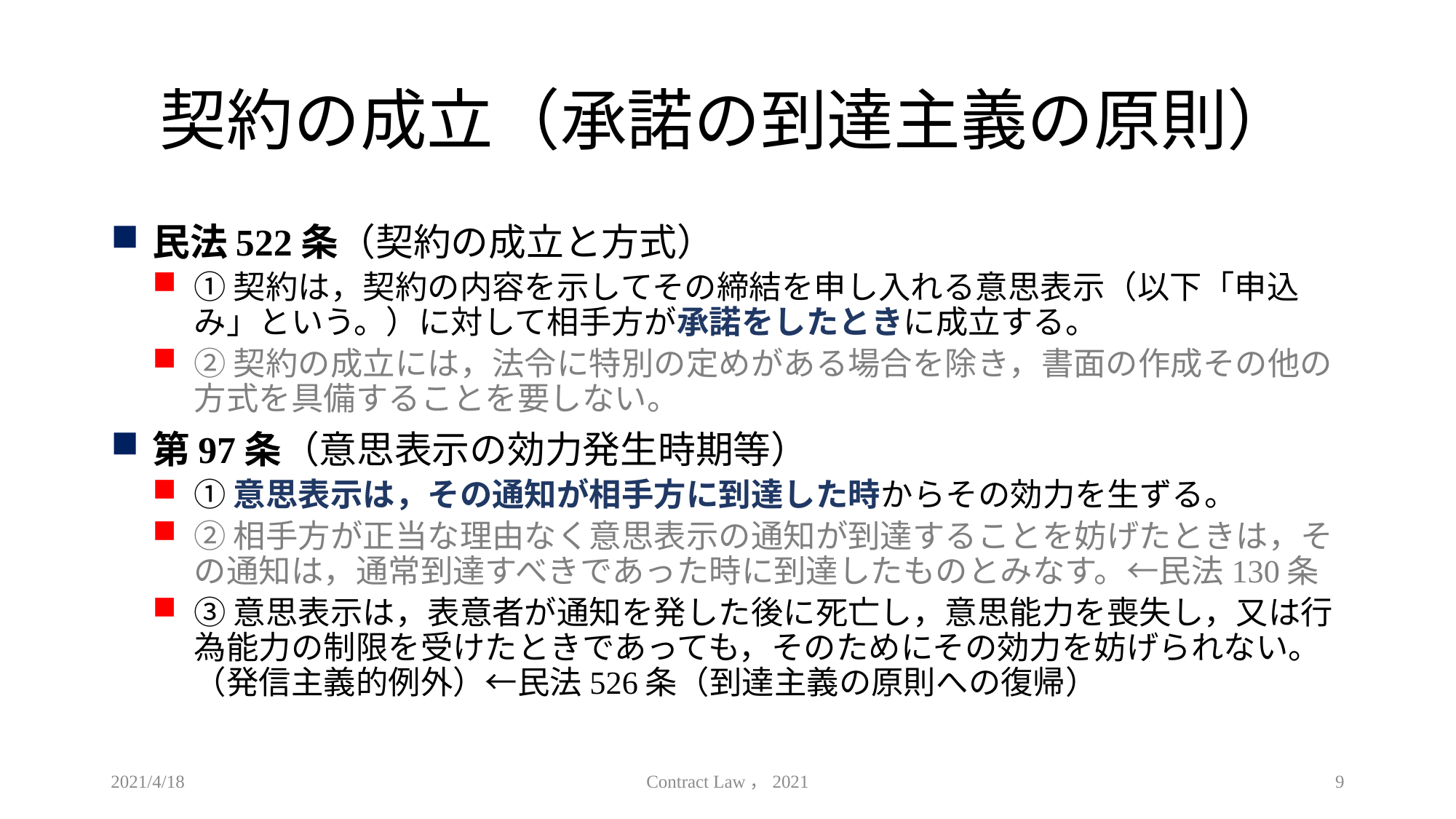

# 契約の成立（承諾の到達主義の原則）
民法522条（契約の成立と方式）
①契約は，契約の内容を示してその締結を申し入れる意思表示（以下「申込み」という。）に対して相手方が承諾をしたときに成立する。
②契約の成立には，法令に特別の定めがある場合を除き，書面の作成その他の方式を具備することを要しない。
第97条（意思表示の効力発生時期等）
①意思表示は，その通知が相手方に到達した時からその効力を生ずる。
②相手方が正当な理由なく意思表示の通知が到達することを妨げたときは，その通知は，通常到達すべきであった時に到達したものとみなす。←民法130条
③意思表示は，表意者が通知を発した後に死亡し，意思能力を喪失し，又は行為能力の制限を受けたときであっても，そのためにその効力を妨げられない。（発信主義的例外）←民法526条（到達主義の原則への復帰）
2021/4/18
Contract Law，2021
9